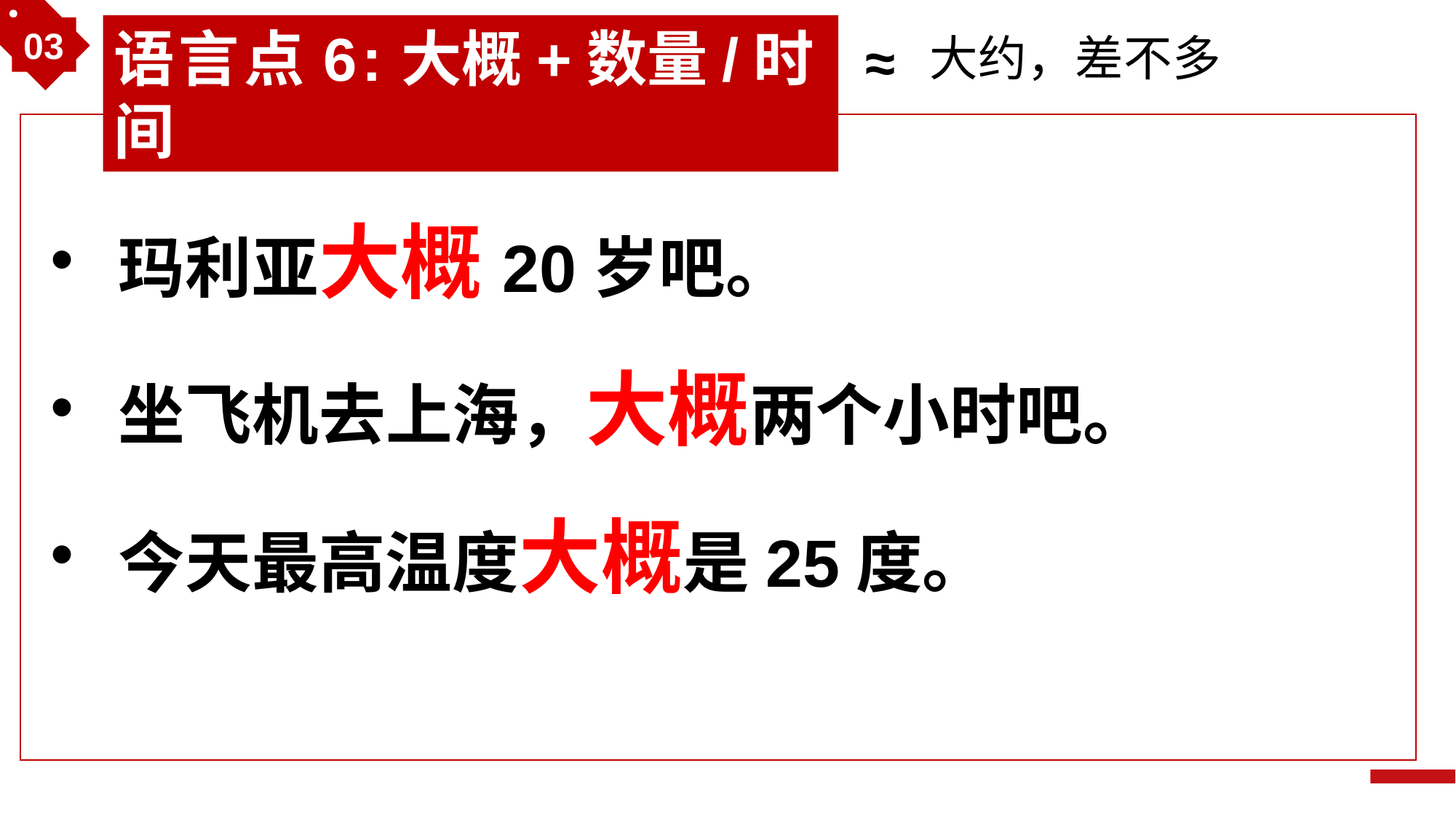

03
语言点6:大概+数量/时间
≈
大约，差不多

玛利亚大概20岁吧。
坐飞机去上海，大概两个小时吧。
今天最高温度大概是25度。